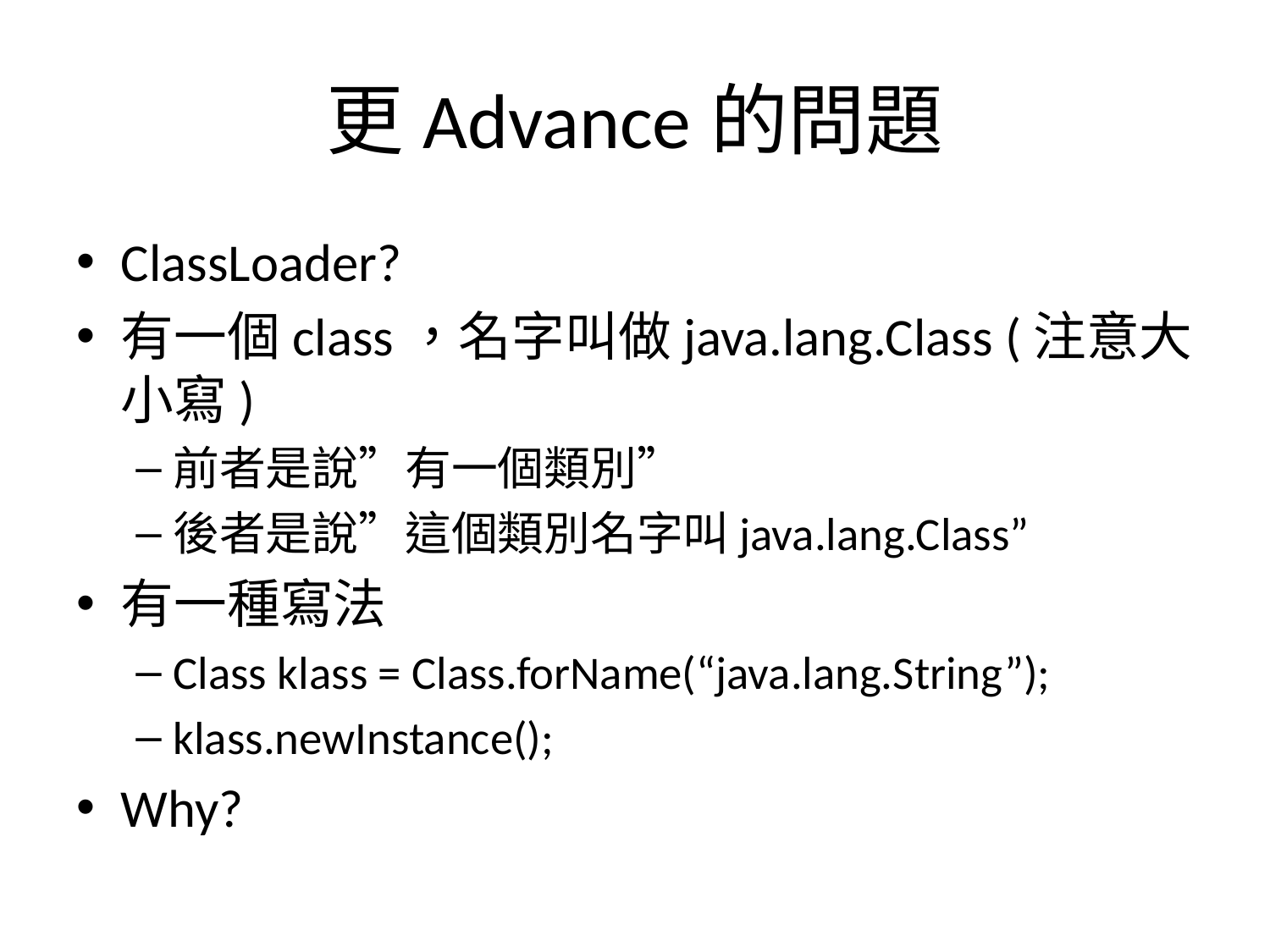

# 更Advance的問題
ClassLoader?
有一個class，名字叫做java.lang.Class (注意大小寫)
前者是說”有一個類別”
後者是說”這個類別名字叫java.lang.Class”
有一種寫法
Class klass = Class.forName(“java.lang.String”);
klass.newInstance();
Why?